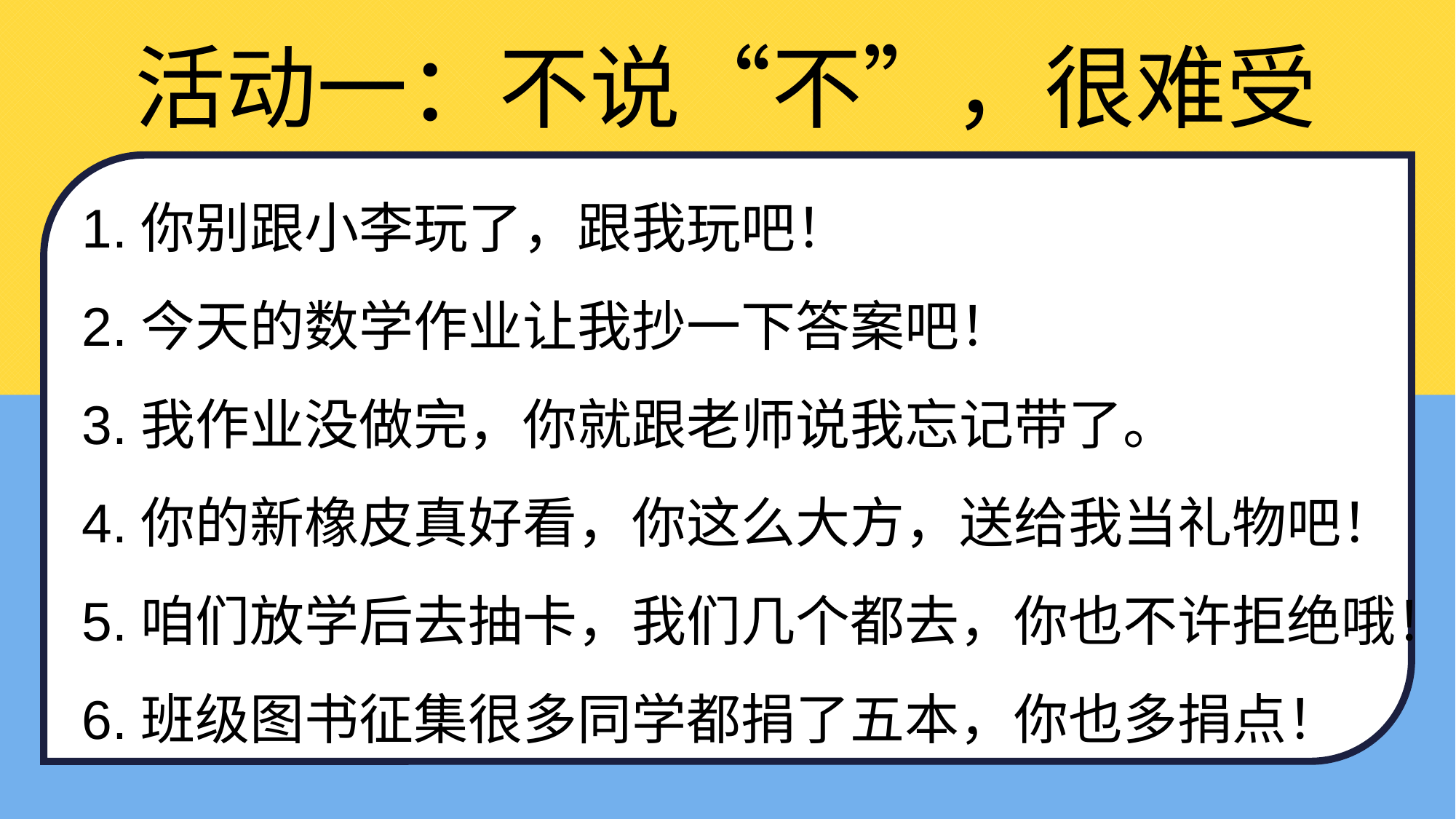

活动一：不说“不”，很难受

1.你别跟小李玩了，跟我玩吧！
2.今天的数学作业让我抄一下答案吧！
3.我作业没做完，你就跟老师说我忘记带了。
4.你的新橡皮真好看，你这么大方，送给我当礼物吧！
5.咱们放学后去抽卡，我们几个都去，你也不许拒绝哦！
6.班级图书征集很多同学都捐了五本，你也多捐点！